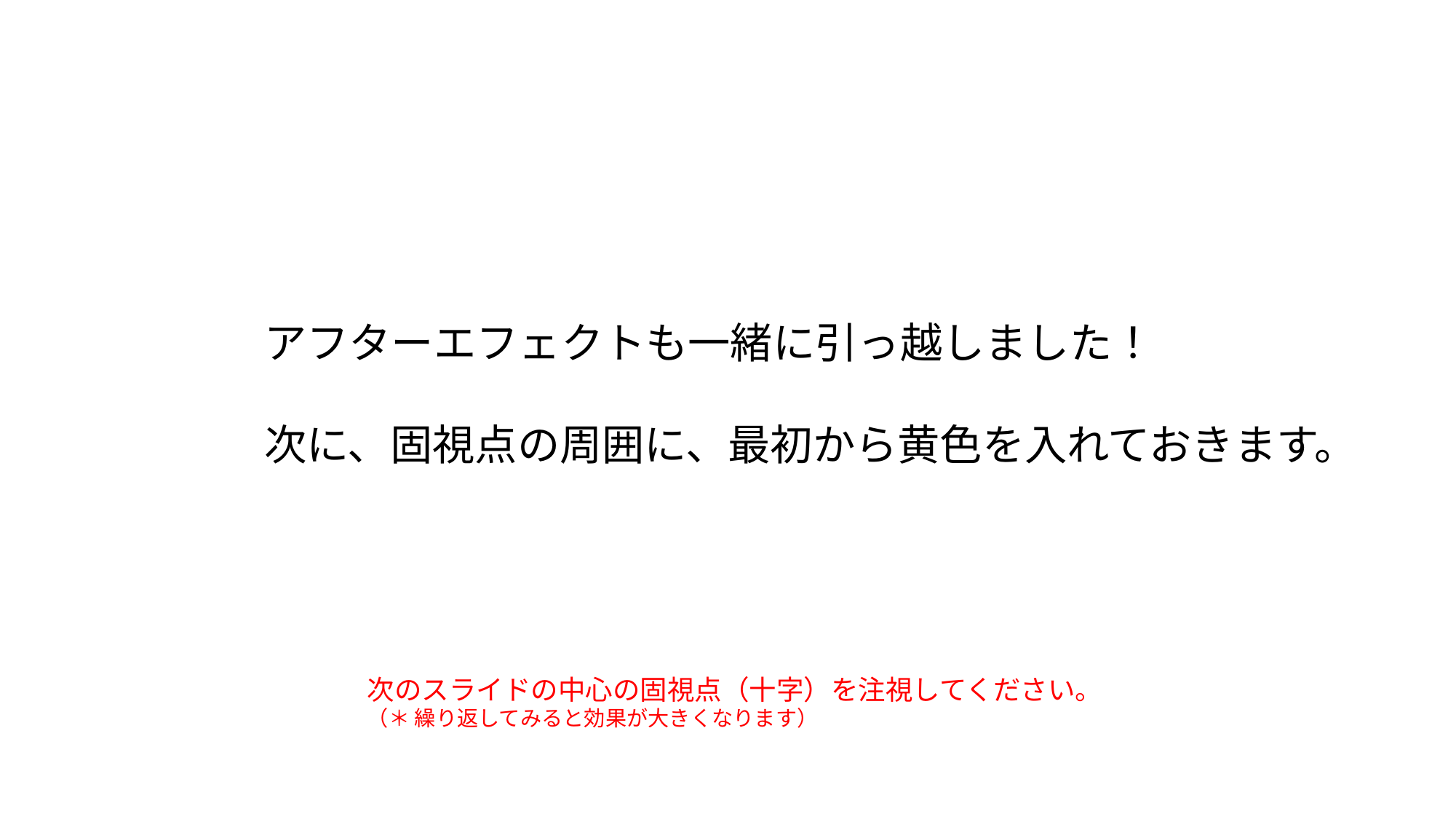

アフターエフェクトも一緒に引っ越しました！

次に、固視点の周囲に、最初から黄色を入れておきます。
次のスライドの中心の固視点（十字）を注視してください。
（＊ 繰り返してみると効果が大きくなります）